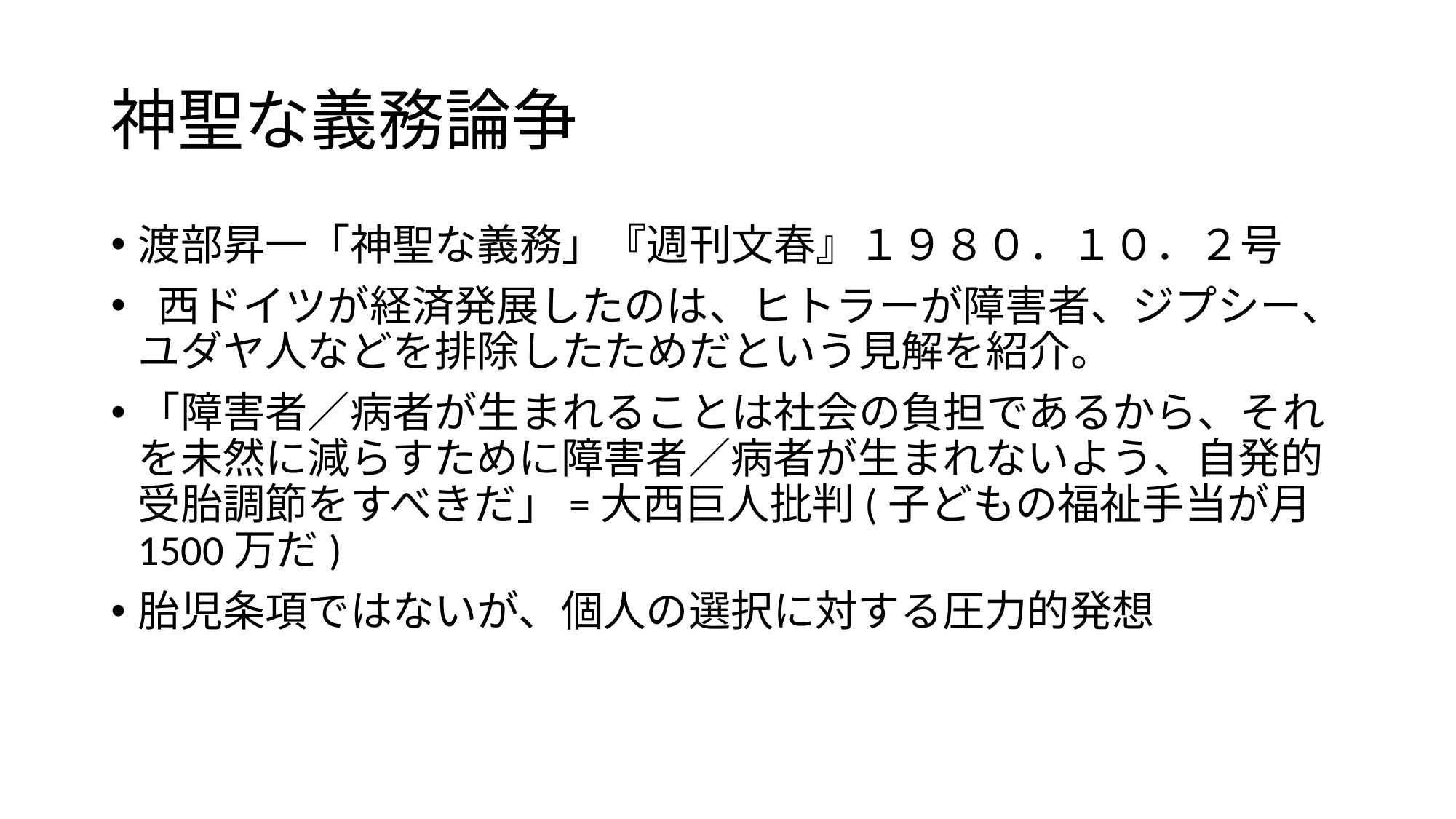

# 神聖な義務論争
渡部昇一「神聖な義務」『週刊文春』１９８０．１０．２号
 西ドイツが経済発展したのは、ヒトラーが障害者、ジプシー、ユダヤ人などを排除したためだという見解を紹介。
「障害者／病者が生まれることは社会の負担であるから、それを未然に減らすために障害者／病者が生まれないよう、自発的受胎調節をすべきだ」=大西巨人批判(子どもの福祉手当が月1500万だ)
胎児条項ではないが、個人の選択に対する圧力的発想